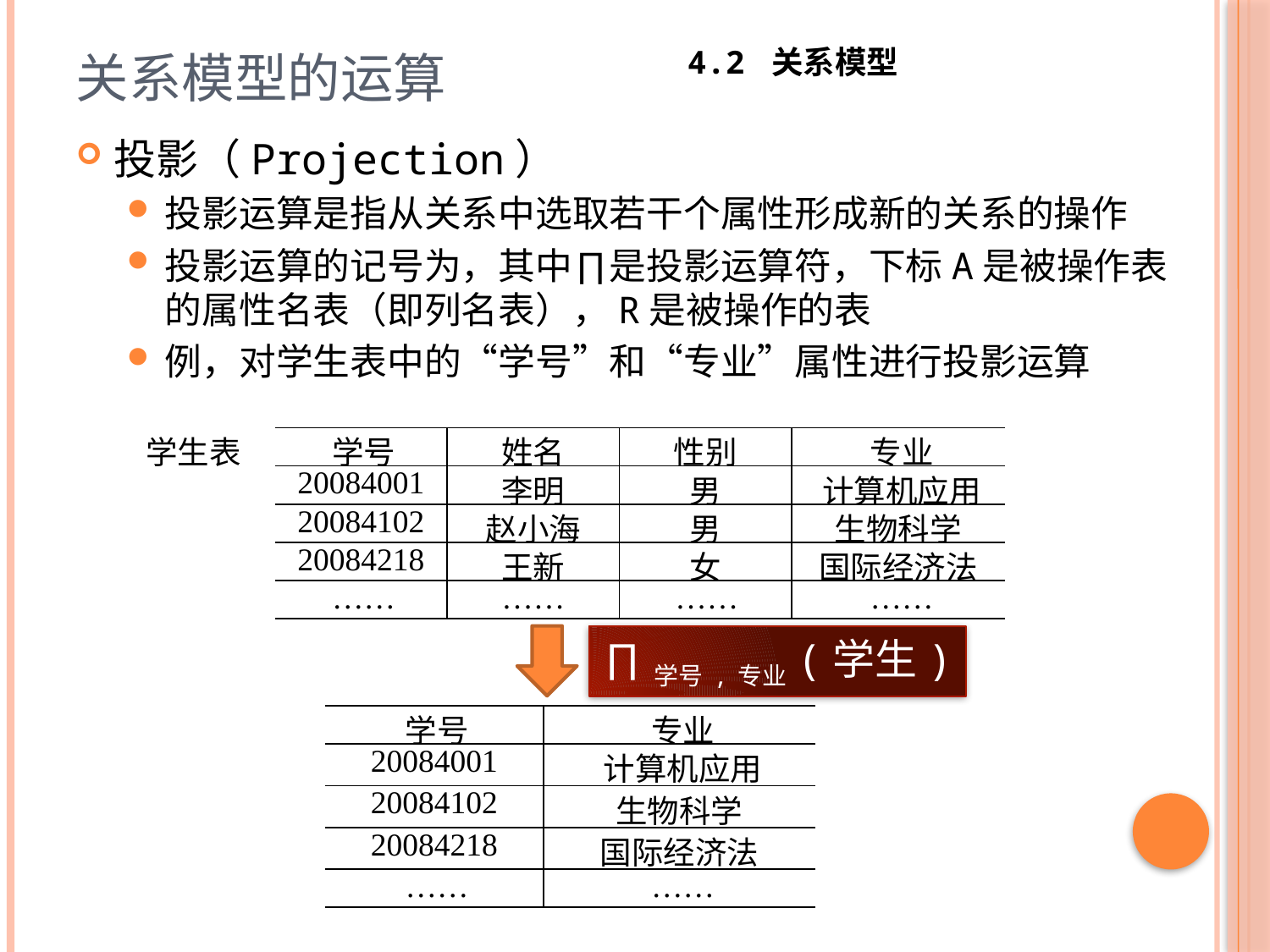

# 关系模型的运算
4.2 关系模型
投影（Projection）
投影运算是指从关系中选取若干个属性形成新的关系的操作
投影运算的记号为，其中∏是投影运算符，下标A是被操作表的属性名表（即列名表），R是被操作的表
例，对学生表中的“学号”和“专业”属性进行投影运算
学生表
| 学号 | 姓名 | 性别 | 专业 |
| --- | --- | --- | --- |
| 20084001 | 李明 | 男 | 计算机应用 |
| 20084102 | 赵小海 | 男 | 生物科学 |
| 20084218 | 王新 | 女 | 国际经济法 |
| …… | …… | …… | …… |

∏学号,专业(学生)
| 学号 | 专业 |
| --- | --- |
| 20084001 | 计算机应用 |
| 20084102 | 生物科学 |
| 20084218 | 国际经济法 |
| …… | …… |